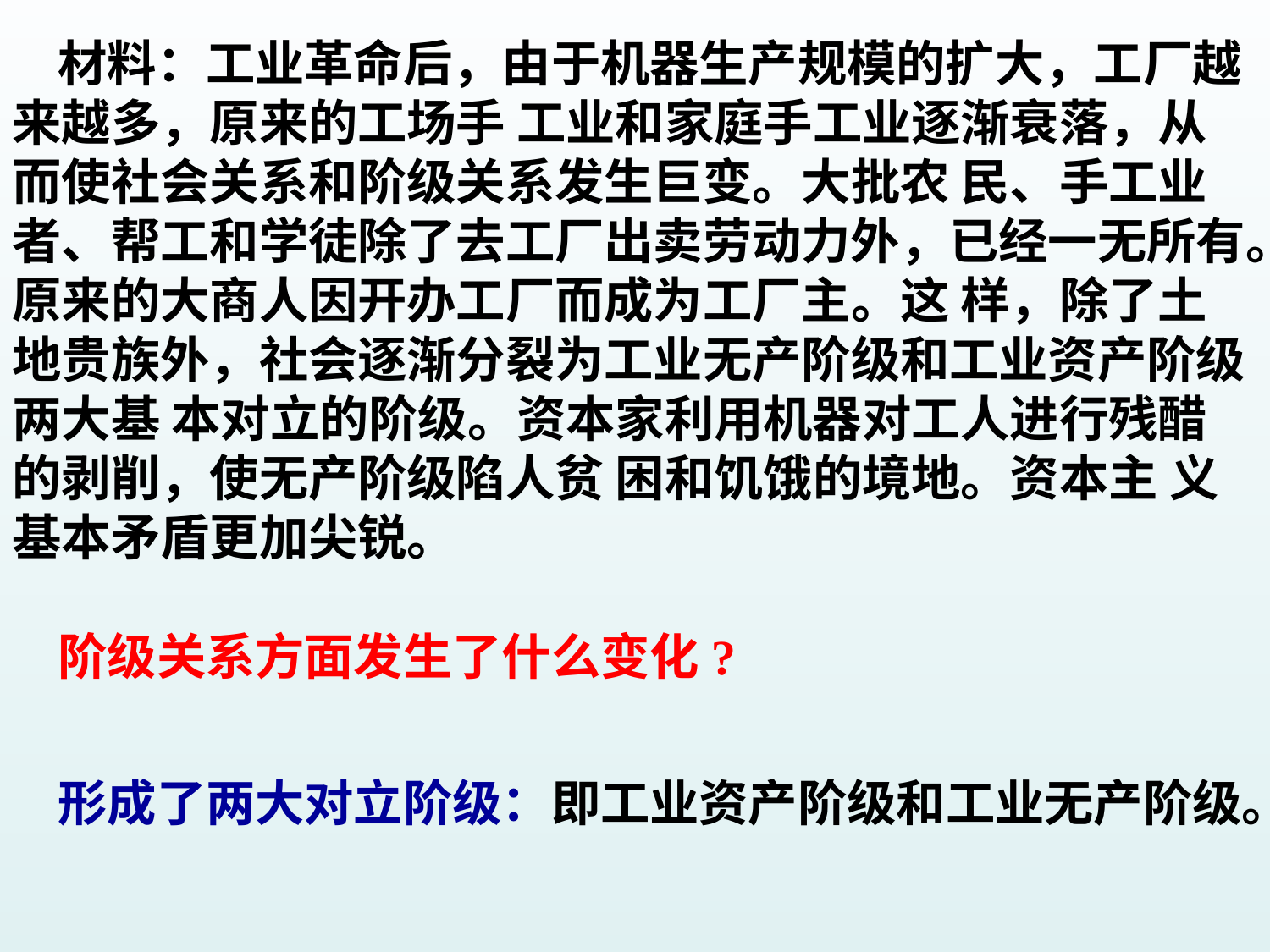

材料：工业革命后，由于机器生产规模的扩大，工厂越来越多，原来的工场手 工业和家庭手工业逐渐衰落，从而使社会关系和阶级关系发生巨变。大批农 民、手工业者、帮工和学徒除了去工厂出卖劳动力外，已经一无所有。原来的大商人因开办工厂而成为工厂主。这 样，除了土地贵族外，社会逐渐分裂为工业无产阶级和工业资产阶级两大基 本对立的阶级。资本家利用机器对工人进行残醋的剥削，使无产阶级陷人贫 困和饥饿的境地。资本主 义基本矛盾更加尖锐。
阶级关系方面发生了什么变化?
形成了两大对立阶级：即工业资产阶级和工业无产阶级。